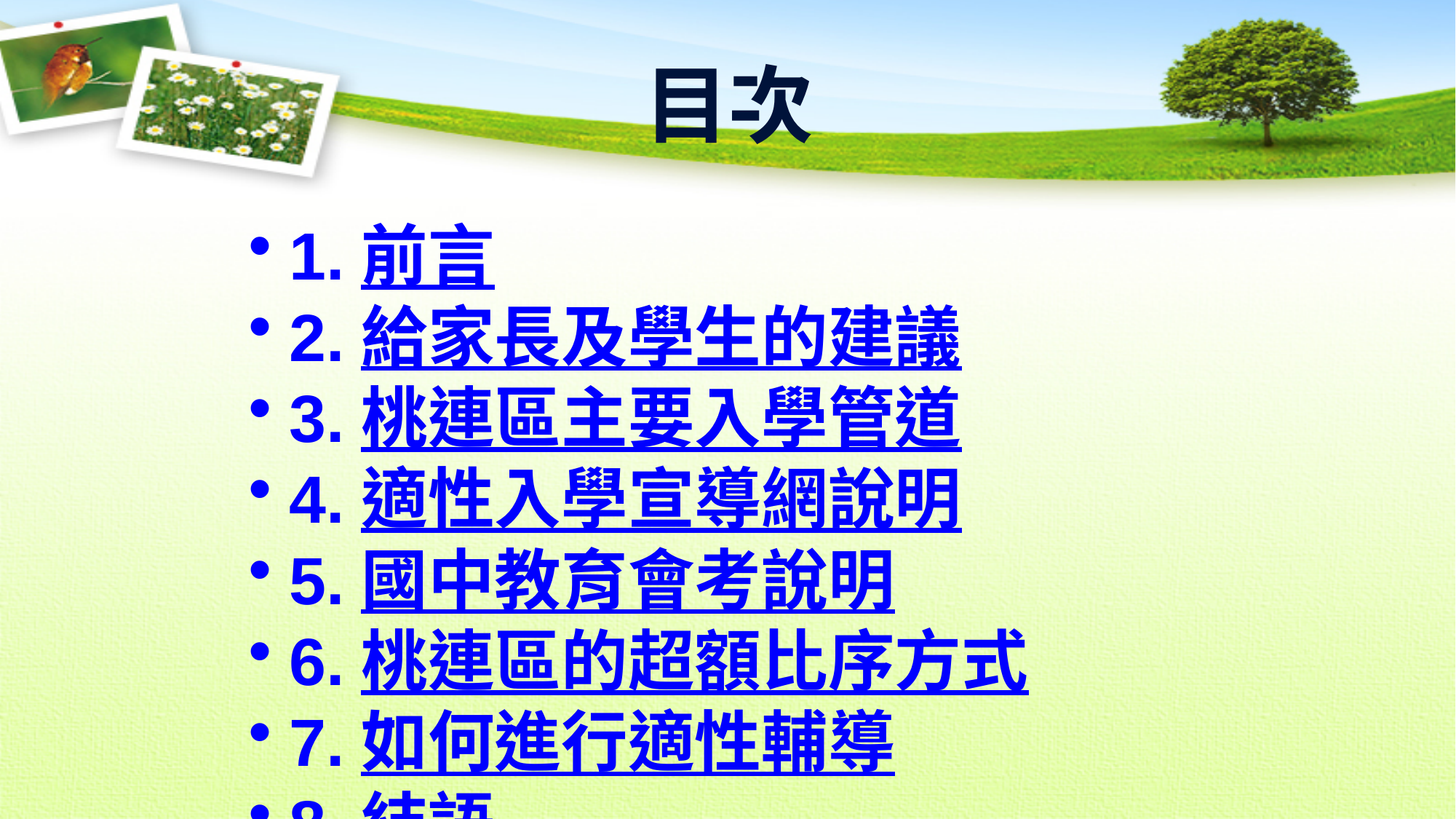

目次
1.前言
2.給家長及學生的建議
3.桃連區主要入學管道
4.適性入學宣導網說明
5.國中教育會考說明
6.桃連區的超額比序方式
7.如何進行適性輔導
8.結語